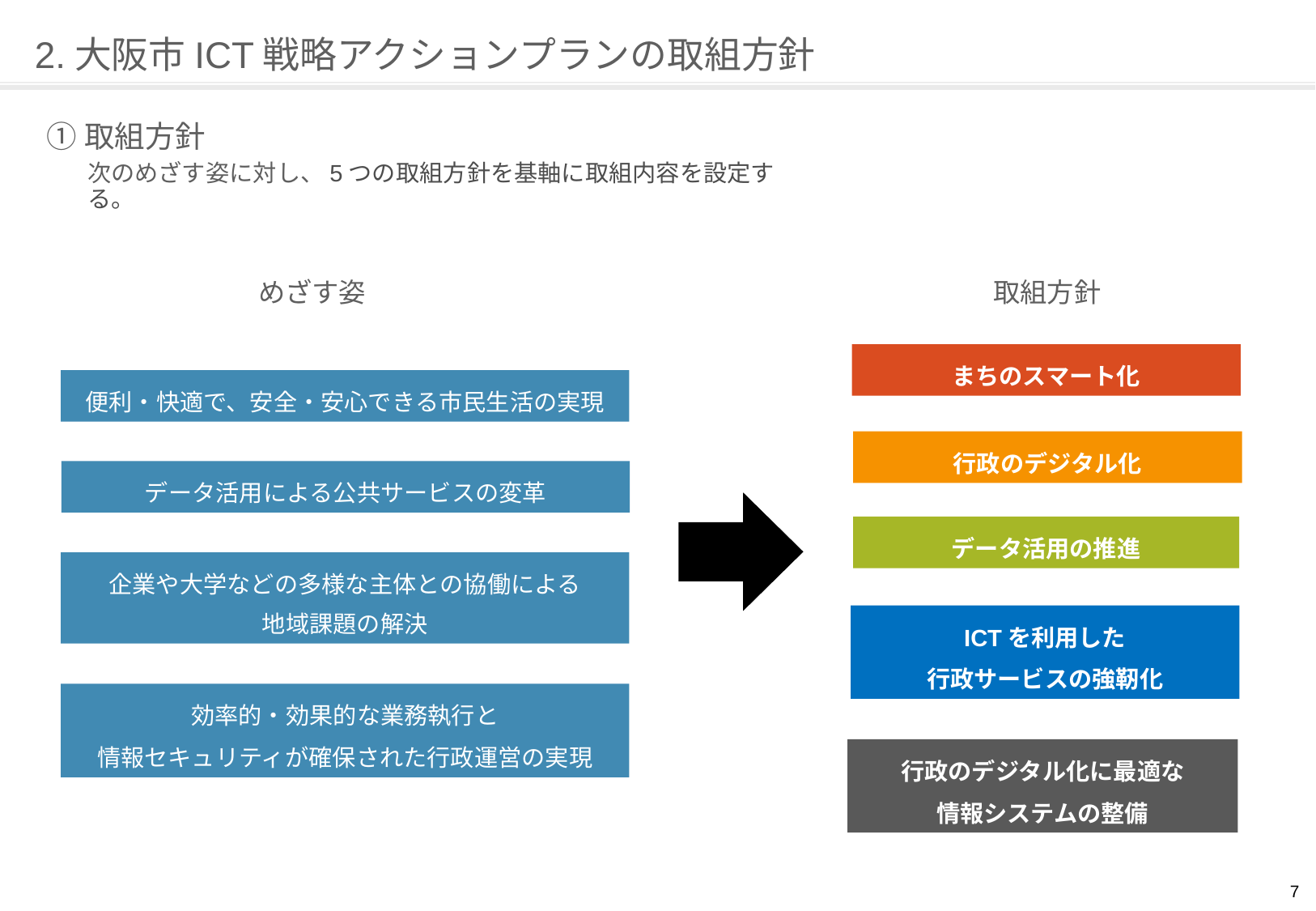

# 2.大阪市ICT戦略アクションプランの取組方針
①取組方針
次のめざす姿に対し、5つの取組方針を基軸に取組内容を設定する。

取組方針
めざす姿
まちのスマート化
便利・快適で、安全・安心できる市民生活の実現
行政のデジタル化
データ活用による公共サービスの変革

データ活用の推進
企業や大学などの多様な主体との協働による
地域課題の解決
ICTを利用した
行政サービスの強靭化
効率的・効果的な業務執行と
情報セキュリティが確保された行政運営の実現
行政のデジタル化に最適な
情報システムの整備
7